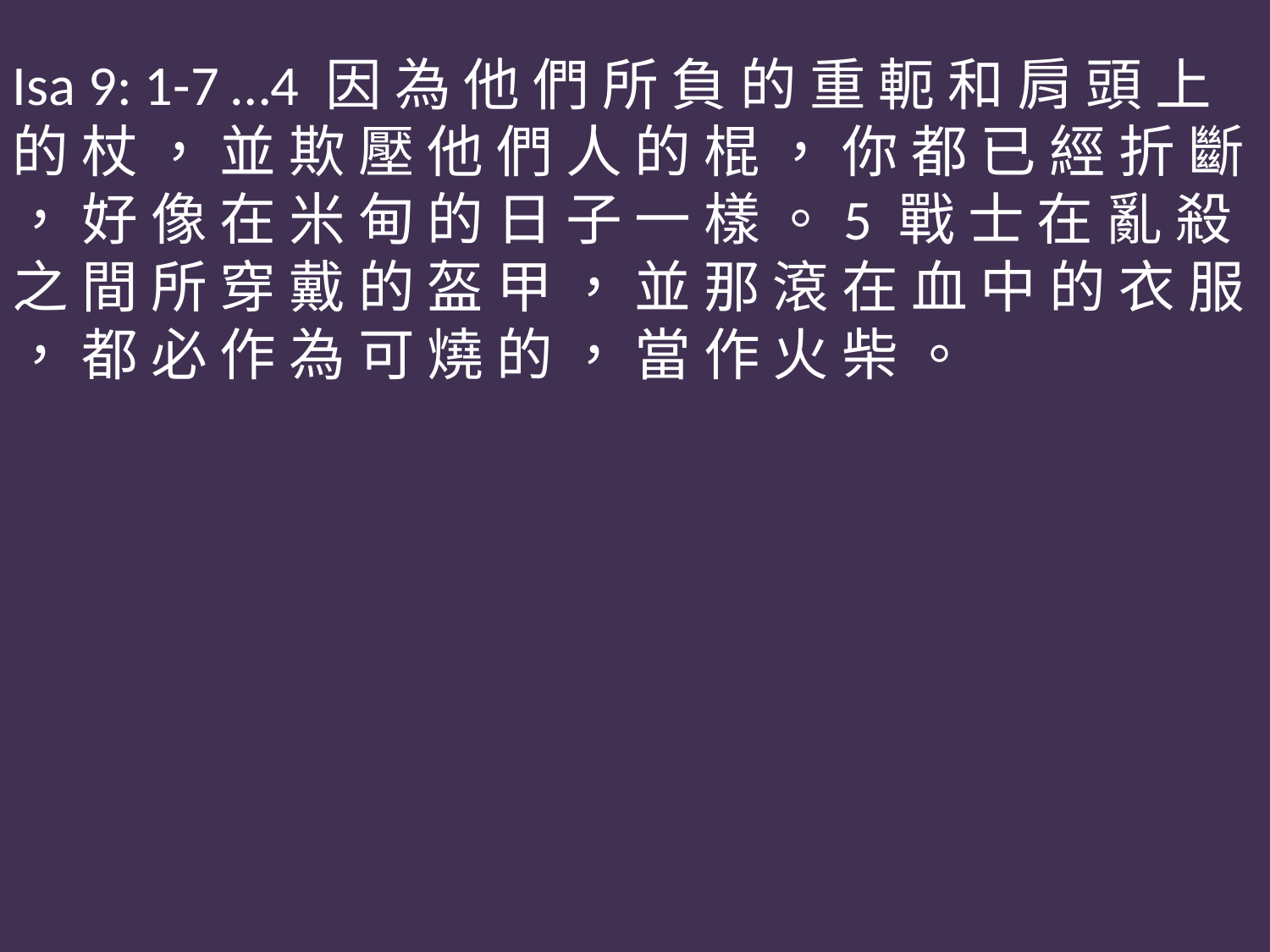

Isa 9: 1-7 …4 因 為 他 們 所 負 的 重 軛 和 肩 頭 上 的 杖 ， 並 欺 壓 他 們 人 的 棍 ， 你 都 已 經 折 斷 ， 好 像 在 米 甸 的 日 子 一 樣 。5 戰 士 在 亂 殺 之 間 所 穿 戴 的 盔 甲 ， 並 那 滾 在 血 中 的 衣 服 ， 都 必 作 為 可 燒 的 ， 當 作 火 柴 。